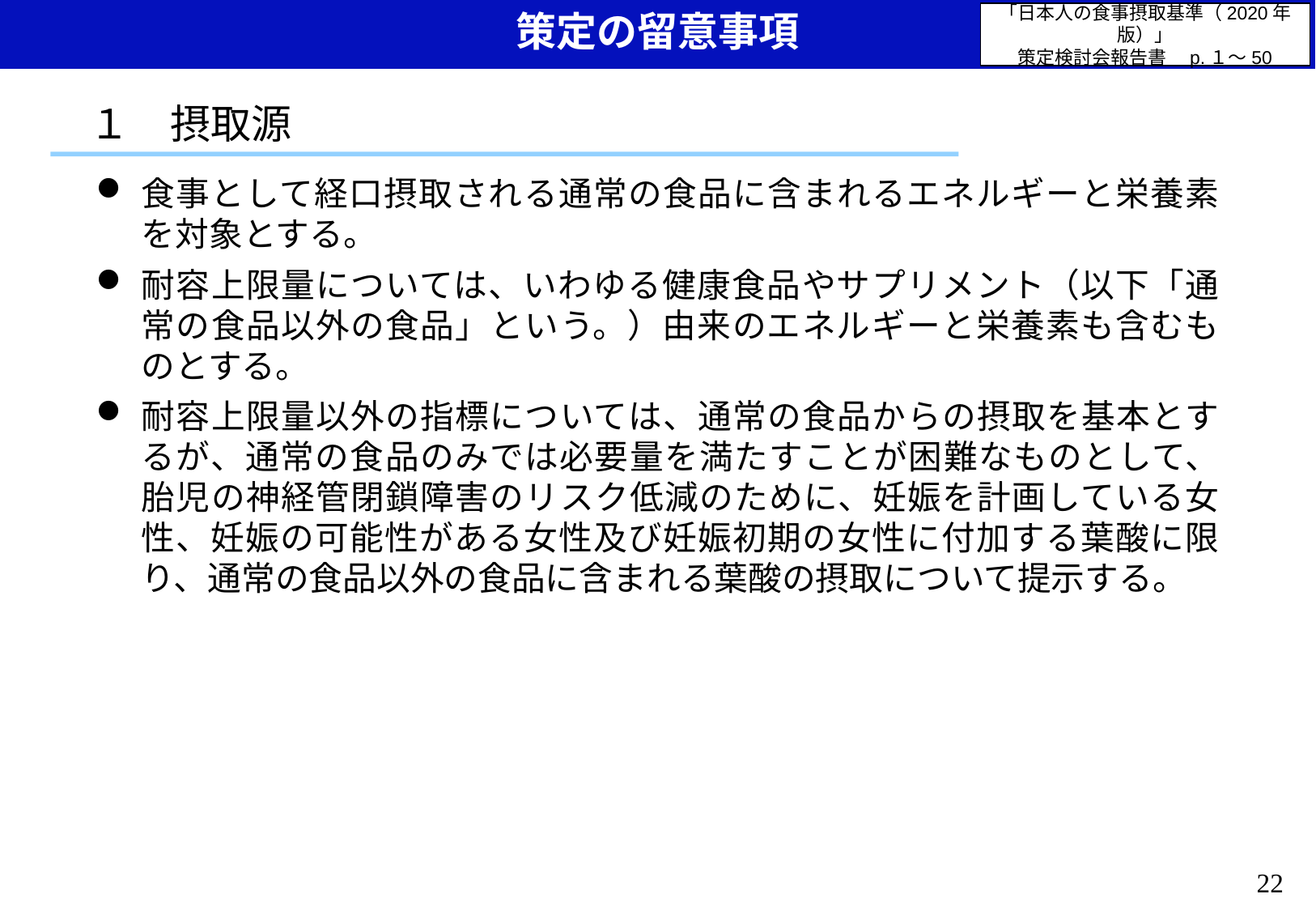

策定の留意事項
「日本人の食事摂取基準（2020年版）」
策定検討会報告書　p.１～50
１　摂取源

食事として経口摂取される通常の食品に含まれるエネルギーと栄養素を対象とする。
耐容上限量については、いわゆる健康食品やサプリメント（以下「通常の食品以外の食品」という。）由来のエネルギーと栄養素も含むものとする。
耐容上限量以外の指標については、通常の食品からの摂取を基本とするが、通常の食品のみでは必要量を満たすことが困難なものとして、胎児の神経管閉鎖障害のリスク低減のために、妊娠を計画している女性、妊娠の可能性がある女性及び妊娠初期の女性に付加する葉酸に限り、通常の食品以外の食品に含まれる葉酸の摂取について提示する。
22